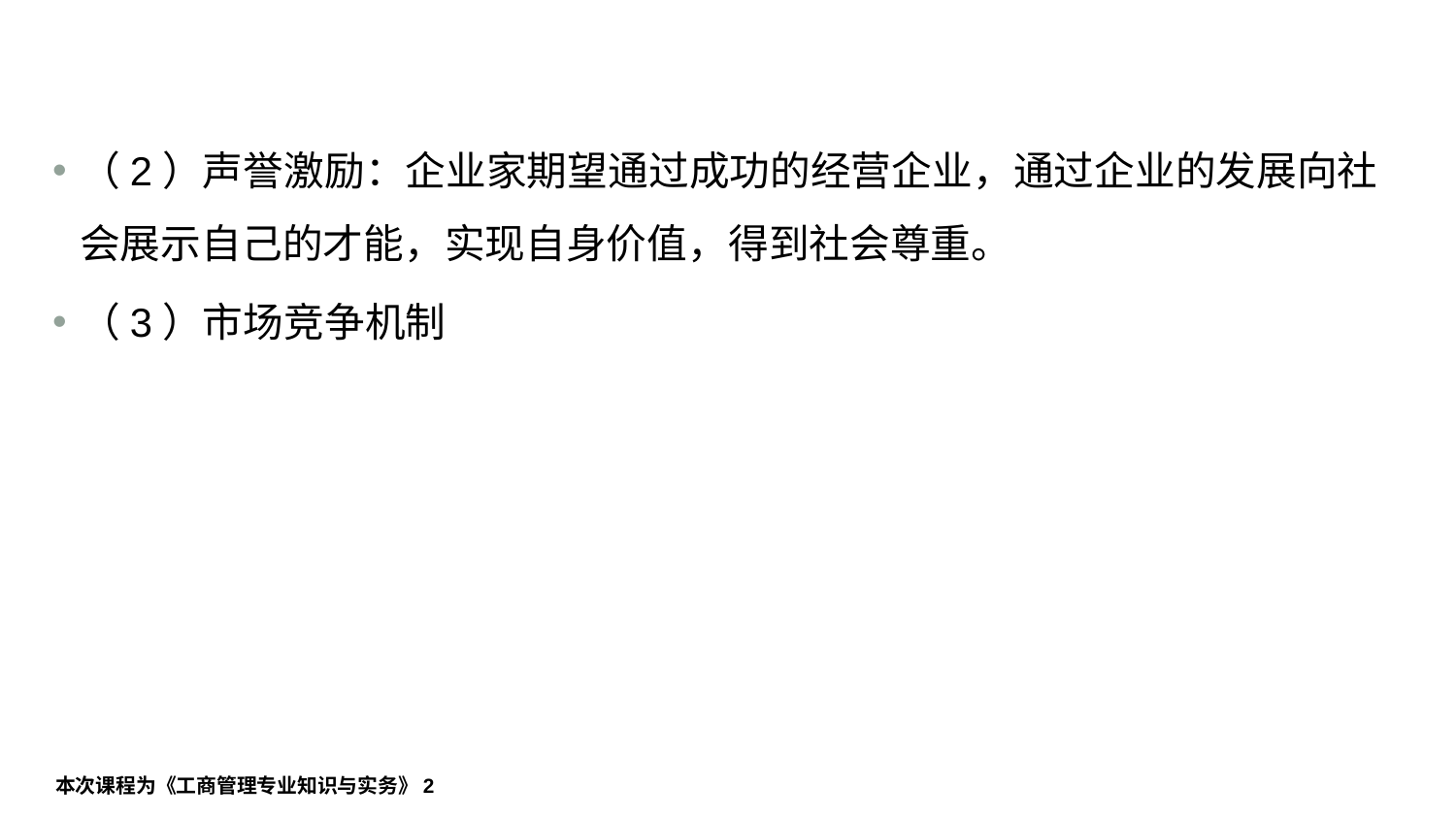

#
（2）声誉激励：企业家期望通过成功的经营企业，通过企业的发展向社会展示自己的才能，实现自身价值，得到社会尊重。
（3）市场竞争机制